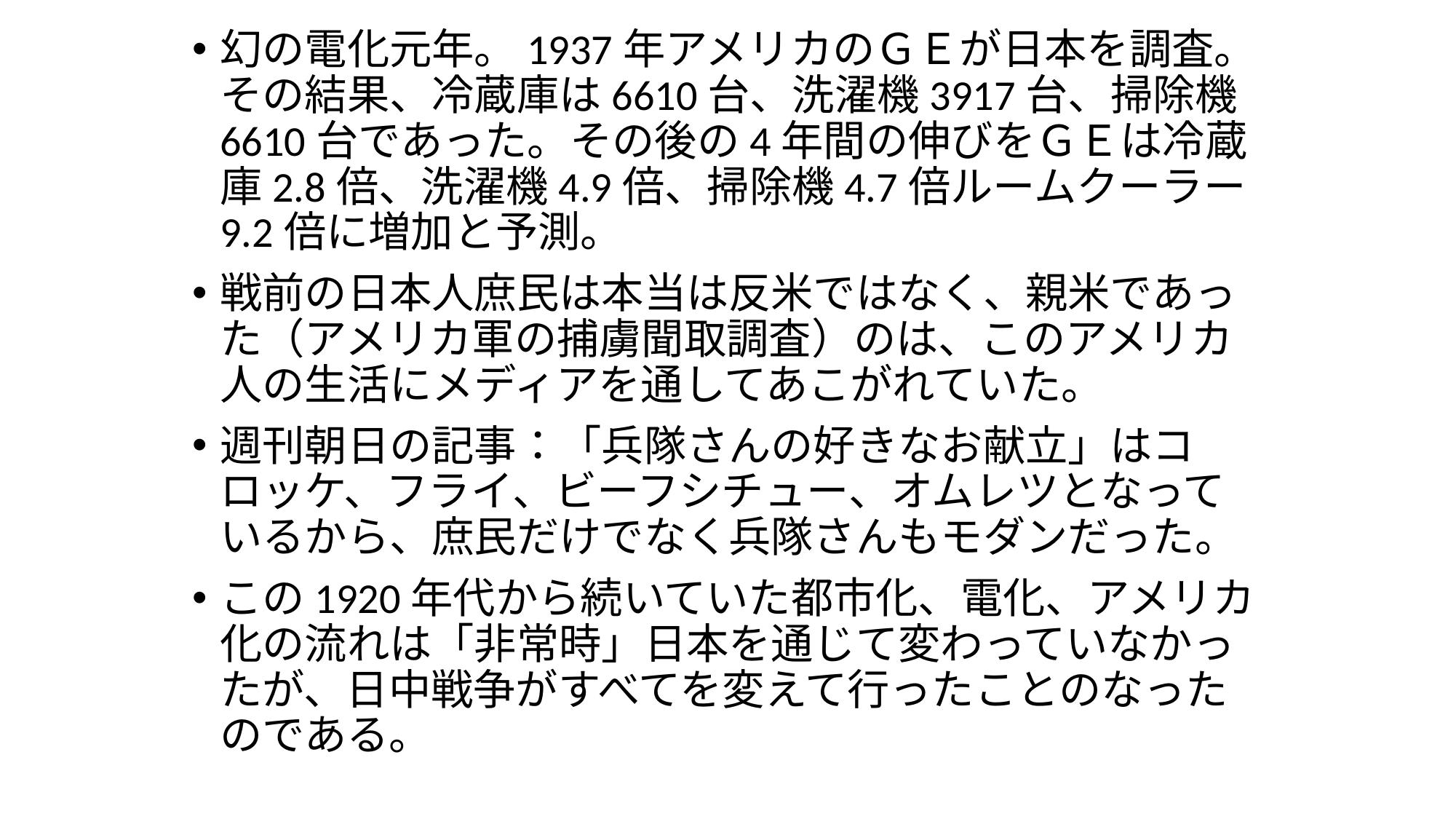

幻の電化元年。1937年アメリカのＧＥが日本を調査。その結果、冷蔵庫は6610台、洗濯機3917台、掃除機6610台であった。その後の4年間の伸びをＧＥは冷蔵庫2.8倍、洗濯機4.9倍、掃除機4.7倍ルームクーラー9.2倍に増加と予測。
戦前の日本人庶民は本当は反米ではなく、親米であった（アメリカ軍の捕虜聞取調査）のは、このアメリカ人の生活にメディアを通してあこがれていた。
週刊朝日の記事：「兵隊さんの好きなお献立」はコロッケ、フライ、ビーフシチュー、オムレツとなっているから、庶民だけでなく兵隊さんもモダンだった。
この1920年代から続いていた都市化、電化、アメリカ化の流れは「非常時」日本を通じて変わっていなかったが、日中戦争がすべてを変えて行ったことのなったのである。